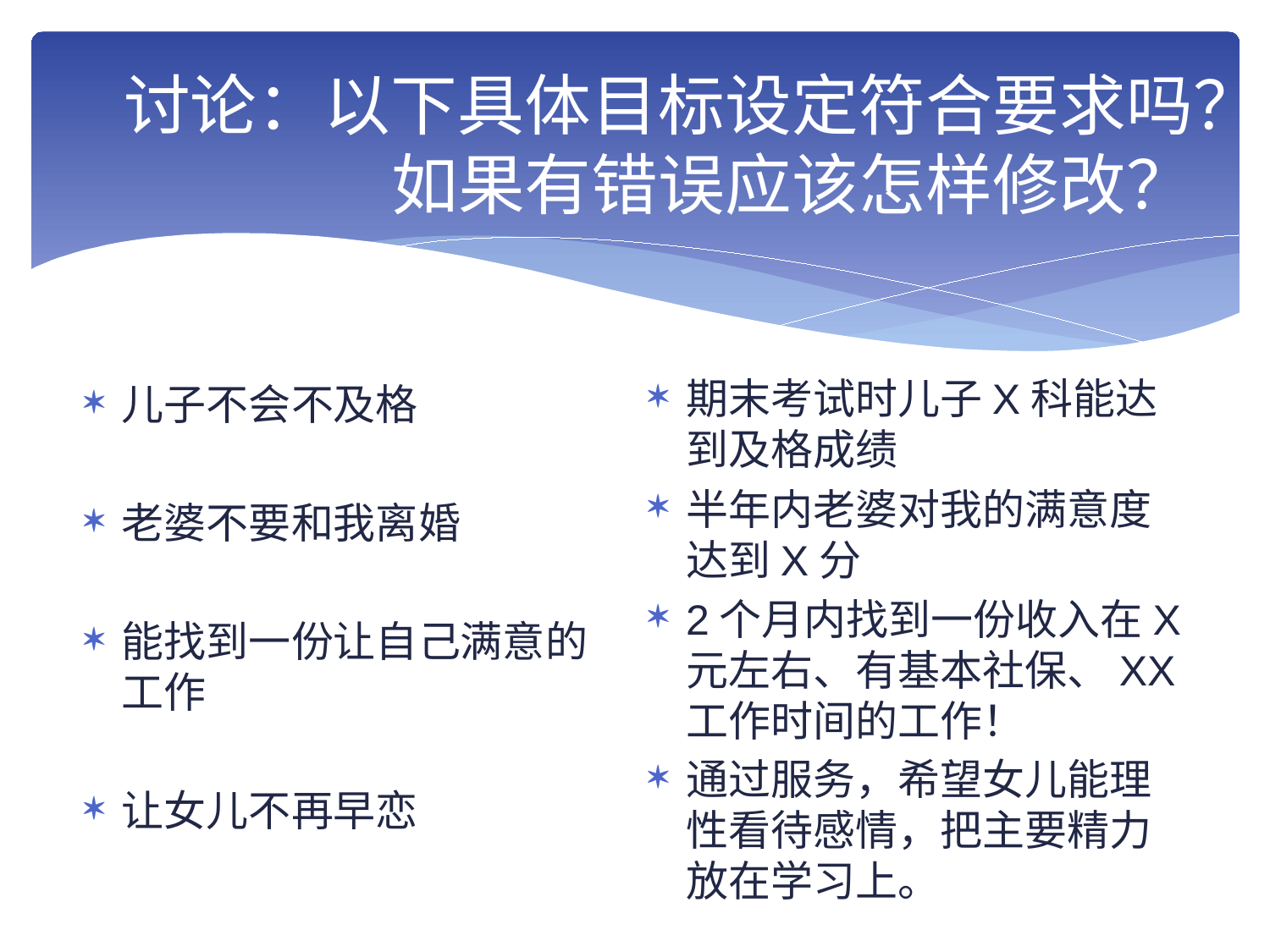

讨论：以下具体目标设定符合要求吗？如果有错误应该怎样修改？
期末考试时儿子X科能达到及格成绩
半年内老婆对我的满意度达到X分
2个月内找到一份收入在X元左右、有基本社保、XX工作时间的工作！
通过服务，希望女儿能理性看待感情，把主要精力放在学习上。
儿子不会不及格

老婆不要和我离婚

能找到一份让自己满意的工作

让女儿不再早恋